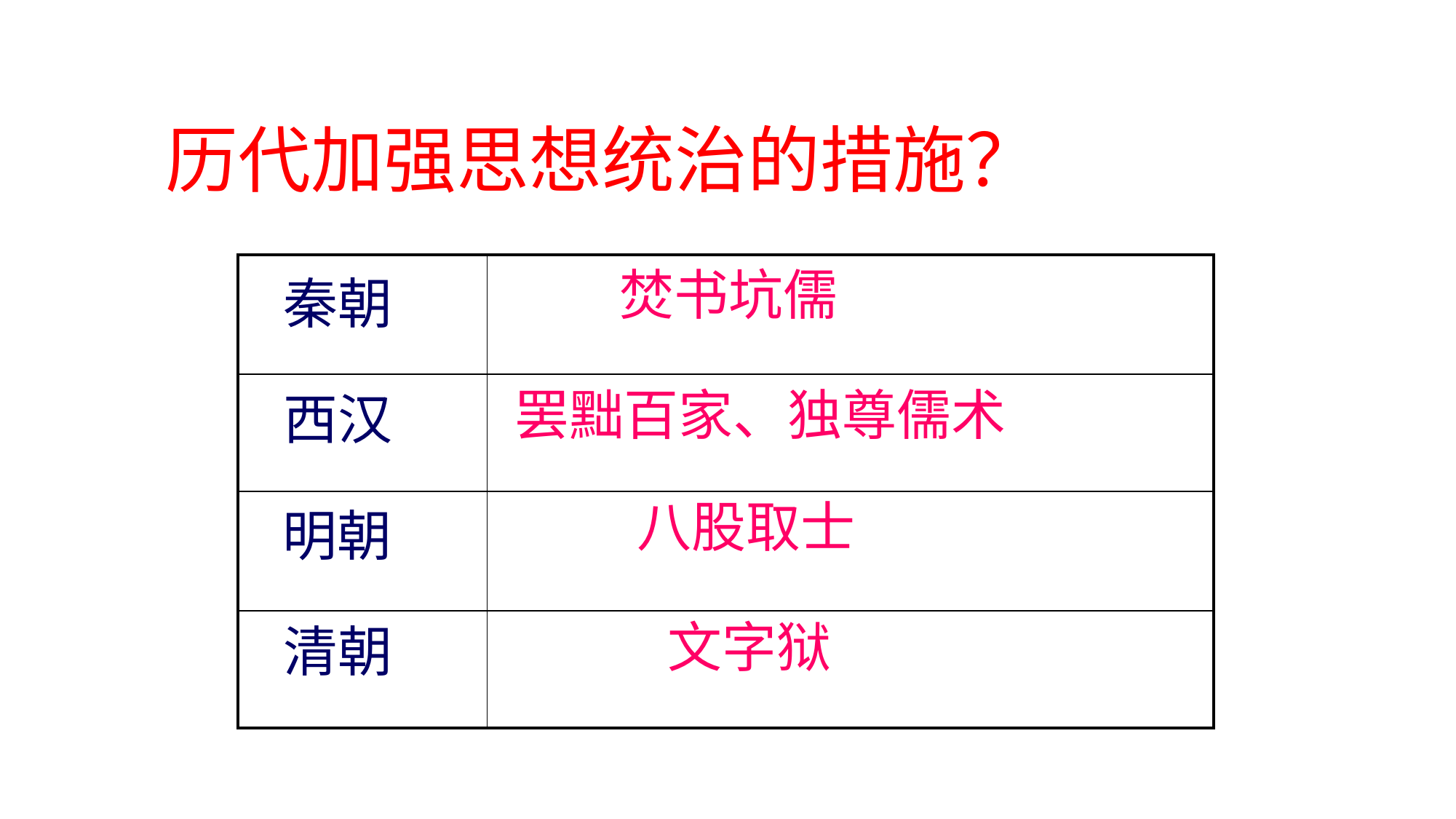

历代加强思想统治的措施？
|  |  |
| --- | --- |
|  |  |
|  |  |
|  |  |
焚书坑儒
秦朝
罢黜百家、独尊儒术
西汉
八股取士
明朝
文字狱
清朝